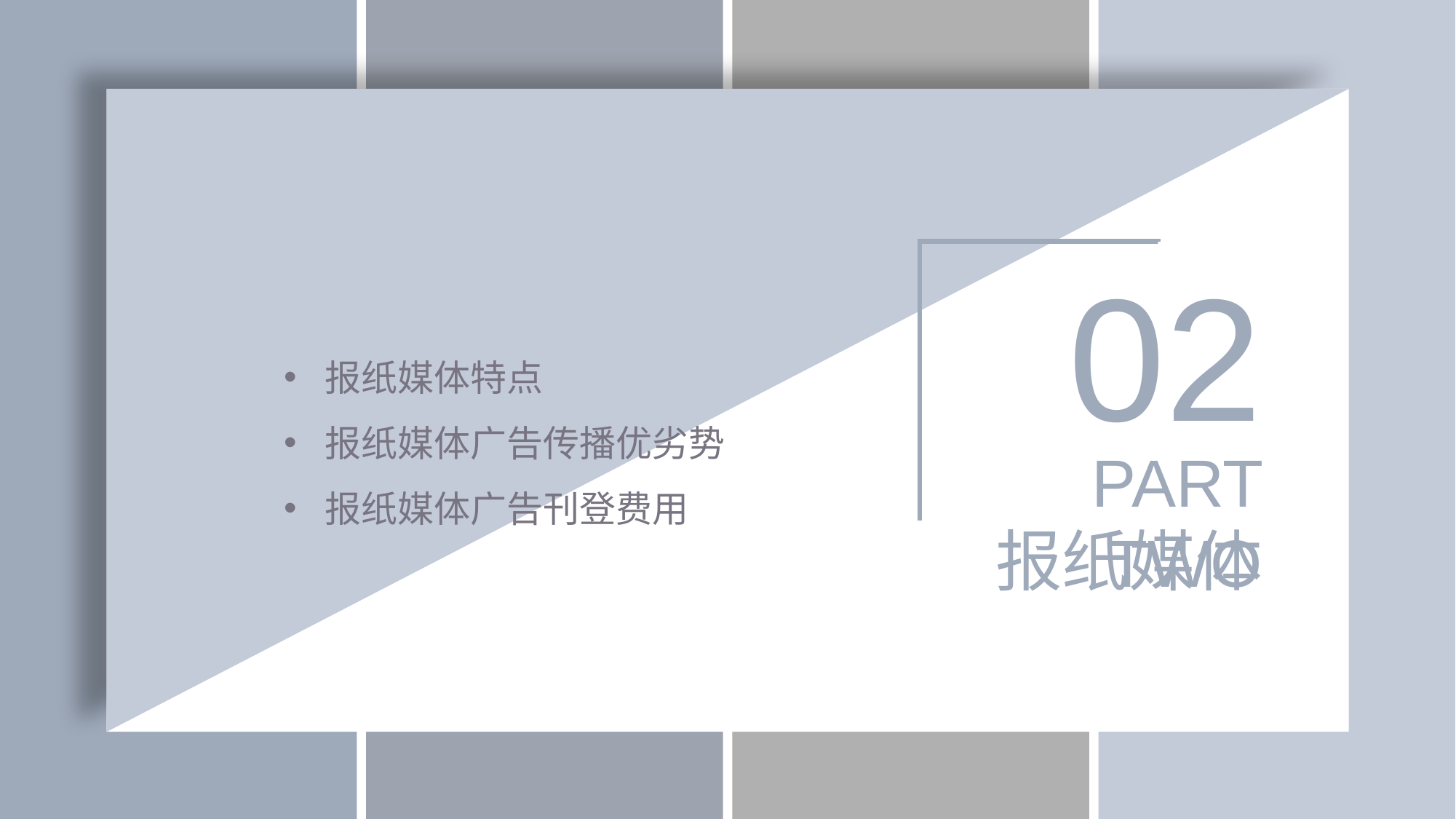

02
报纸媒体特点
报纸媒体广告传播优劣势
报纸媒体广告刊登费用
PART TWO
报纸媒体